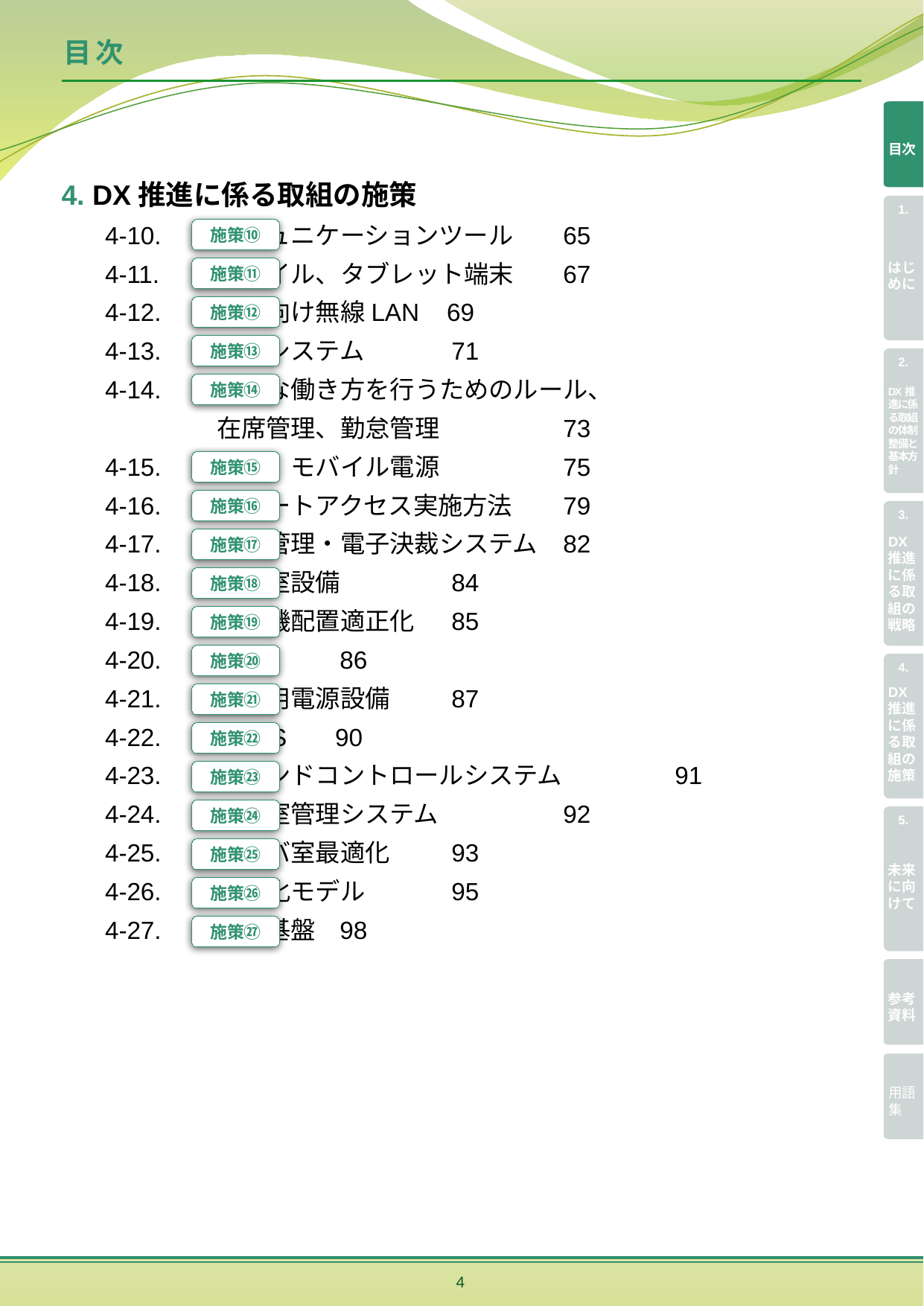

# 目次
4. DX推進に係る取組の施策
4-10.	コミュニケーションツール 	 65
4-11.	モバイル、タブレット端末 	 67
4-12.	庁内向け無線LAN 	 69
4-13.	電話システム	 71
4-14.	柔軟な働き方を行うためのルール、
	在席管理、勤怠管理 	 73
4-15.	什器、モバイル電源 	 75
4-16.	リモートアクセス実施方法 	 79
4-17.	文書管理・電子決裁システム 	 82
4-18.	会議室設備 	 84
4-19.	複合機配置適正化 	 85
4-20.	書庫 	 86
4-21.	非常用電源設備 	 87
4-22.	BEMS 	 90
4-23.	デマンドコントロールシステム 	 91
4-24.	入退室管理システム 	 92
4-25.	サーバ室最適化 	 93
4-26.	強靱化モデル 	 95
4-27.	情報基盤 	 98
施策⑩
施策⑪
施策⑫
施策⑬
施策⑭
施策⑮
施策⑯
施策⑰
施策⑱
施策⑲
施策⑳
施策㉑
施策㉒
施策㉓
施策㉔
施策㉕
施策㉖
施策㉗
4